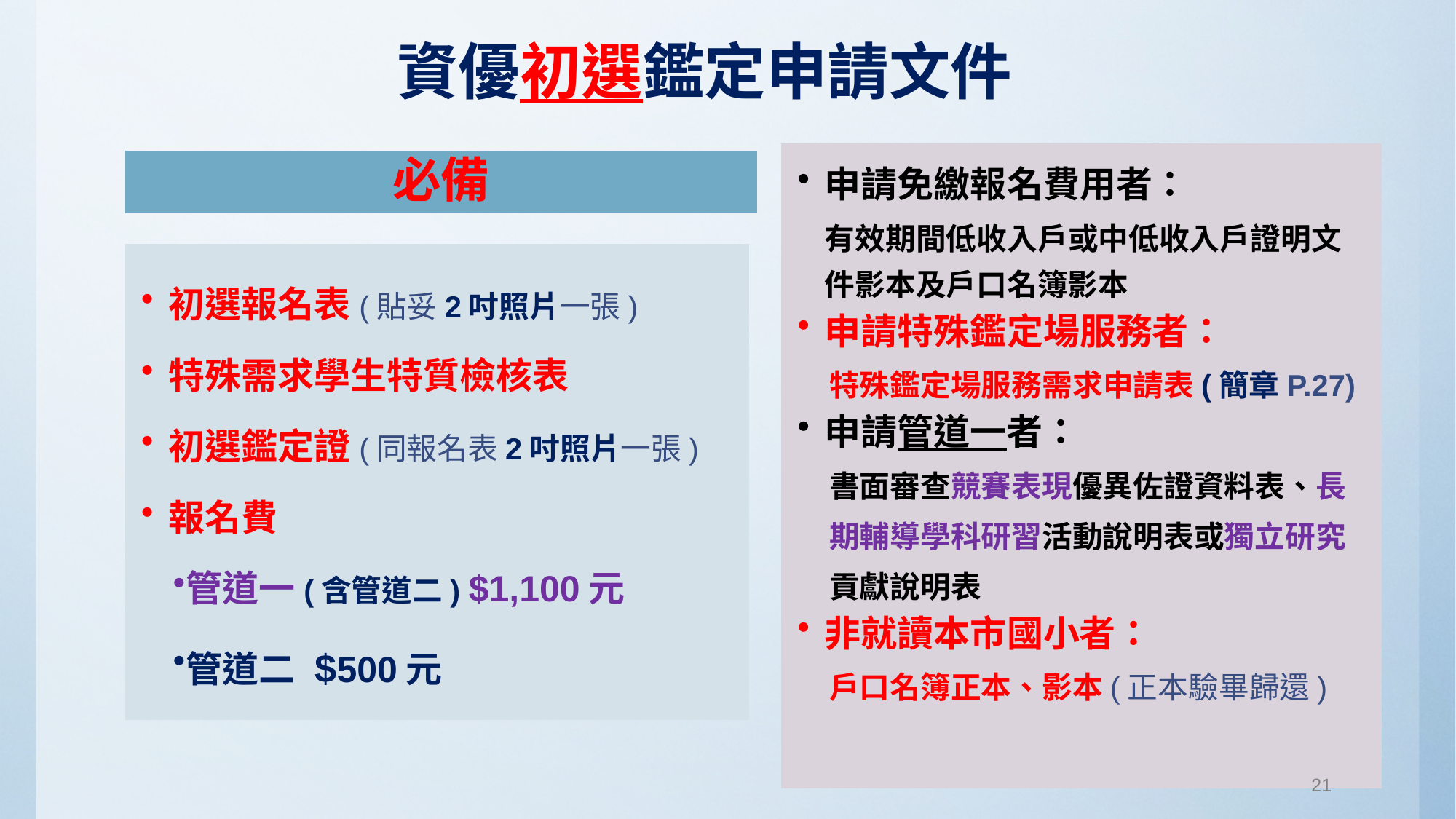

資優初選鑑定申請文件
申請免繳報名費用者：
有效期間低收入戶或中低收入戶證明文件影本及戶口名簿影本
申請特殊鑑定場服務者：
特殊鑑定場服務需求申請表(簡章P.27)
申請管道一者：
書面審查競賽表現優異佐證資料表、長
期輔導學科研習活動說明表或獨立研究
貢獻說明表
非就讀本市國小者：
戶口名簿正本、影本(正本驗畢歸還)
必備
初選報名表(貼妥2吋照片一張)
特殊需求學生特質檢核表
初選鑑定證(同報名表2吋照片一張)
報名費
管道一(含管道二) $1,100元
管道二 $500元
21